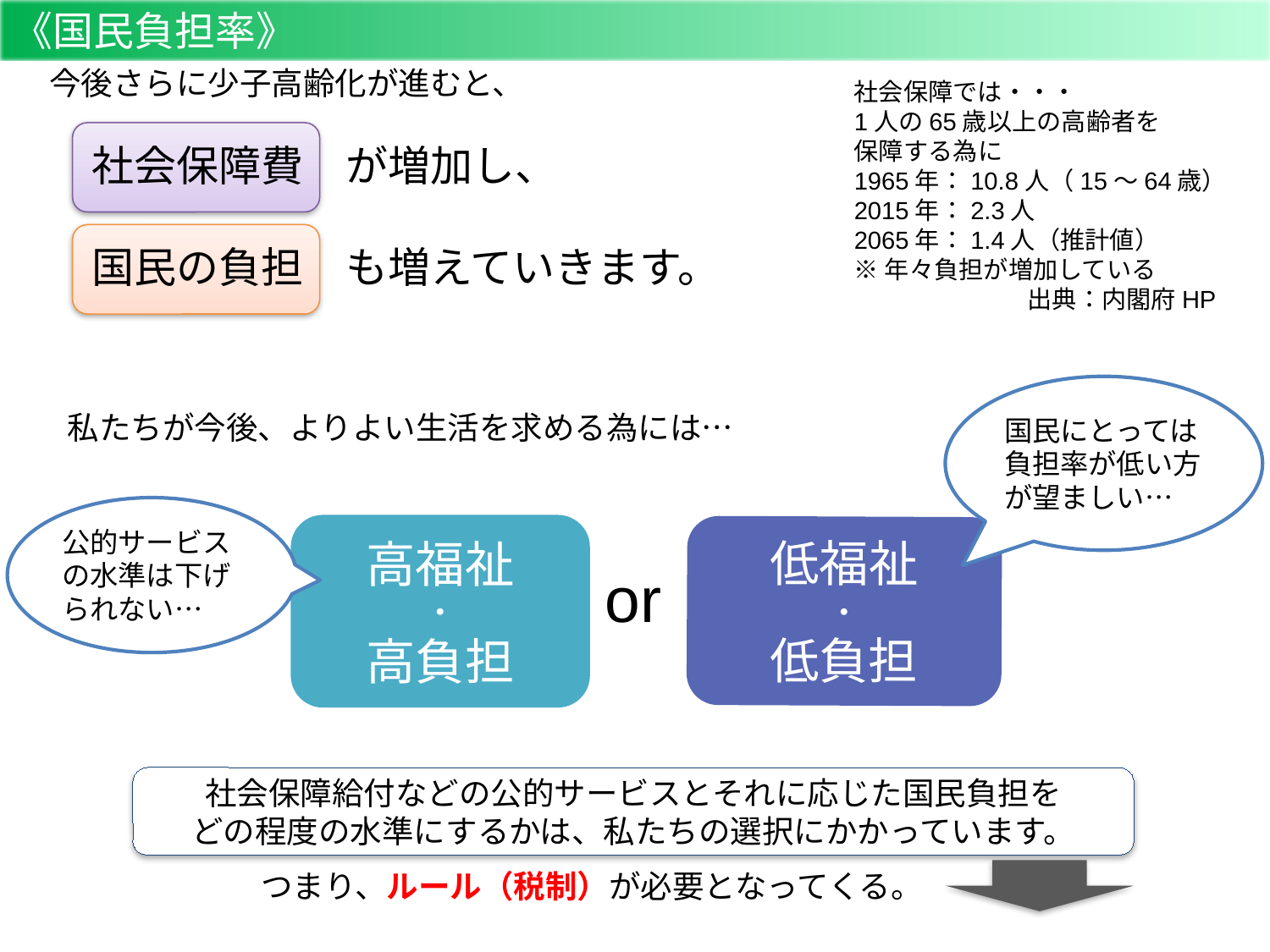

《国民負担率》
今後さらに少子高齢化が進むと、

　社会保障費　が増加し、

　国民の負担　も増えていきます。
社会保障では・・・
1人の65歳以上の高齢者を
保障する為に
1965年：10.8人（15～64歳）
2015年：2.3人
2065年：1.4人（推計値）
※年々負担が増加している
　　　　　　　出典：内閣府HP

国民にとっては負担率が低い方が望ましい…
公的サービスの水準は下げられない…
私たちが今後、よりよい生活を求める為には…
高福祉
・
高負担

低福祉
・
低負担

or
社会保障給付などの公的サービスとそれに応じた国民負担を
どの程度の水準にするかは、私たちの選択にかかっています。
つまり、ルール（税制）が必要となってくる。